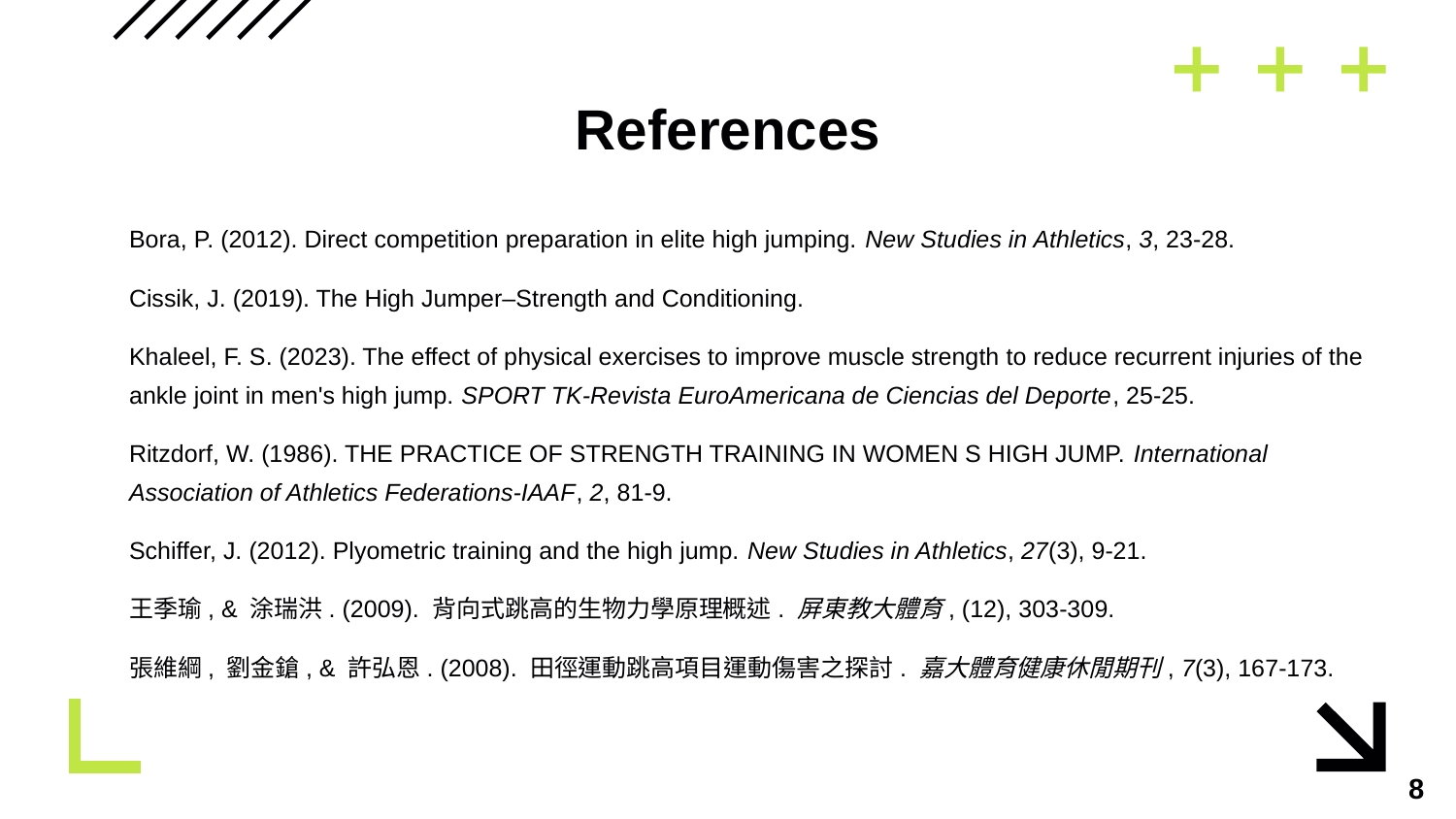

# References
Bora, P. (2012). Direct competition preparation in elite high jumping. New Studies in Athletics, 3, 23-28.
Cissik, J. (2019). The High Jumper–Strength and Conditioning.
Khaleel, F. S. (2023). The effect of physical exercises to improve muscle strength to reduce recurrent injuries of the ankle joint in men's high jump. SPORT TK-Revista EuroAmericana de Ciencias del Deporte, 25-25.
Ritzdorf, W. (1986). THE PRACTICE OF STRENGTH TRAINING IN WOMEN S HIGH JUMP. International Association of Athletics Federations-IAAF, 2, 81-9.
Schiffer, J. (2012). Plyometric training and the high jump. New Studies in Athletics, 27(3), 9-21.
王季瑜, & 涂瑞洪. (2009). 背向式跳高的生物力學原理概述. 屏東教大體育, (12), 303-309.
張維綱, 劉金鎗, & 許弘恩. (2008). 田徑運動跳高項目運動傷害之探討. 嘉大體育健康休閒期刊, 7(3), 167-173.

8